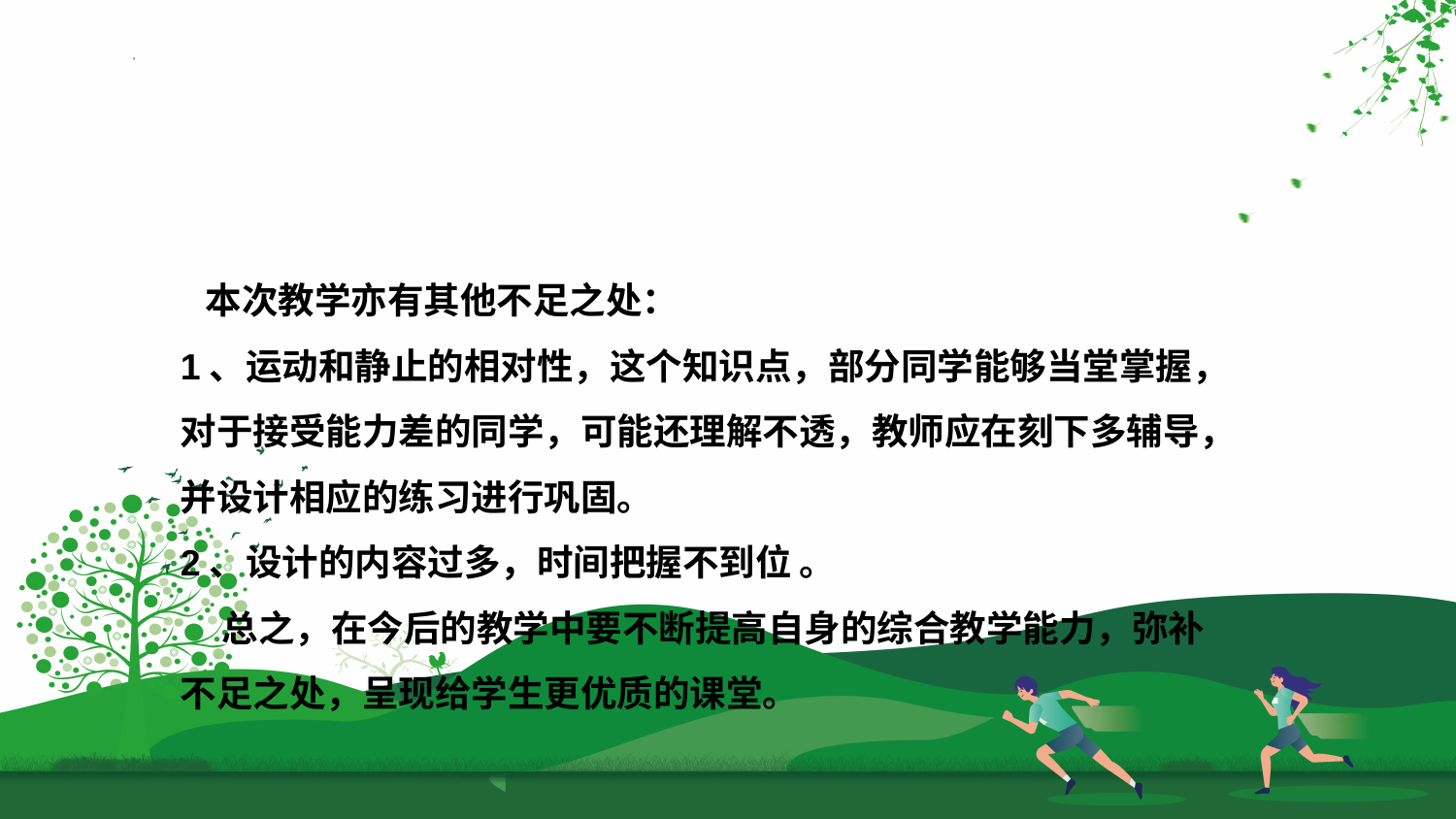

本次教学亦有其他不足之处：
1、运动和静止的相对性，这个知识点，部分同学能够当堂掌握，对于接受能力差的同学，可能还理解不透，教师应在刻下多辅导，并设计相应的练习进行巩固。
2、设计的内容过多，时间把握不到位 。
    总之，在今后的教学中要不断提高自身的综合教学能力，弥补不足之处，呈现给学生更优质的课堂。